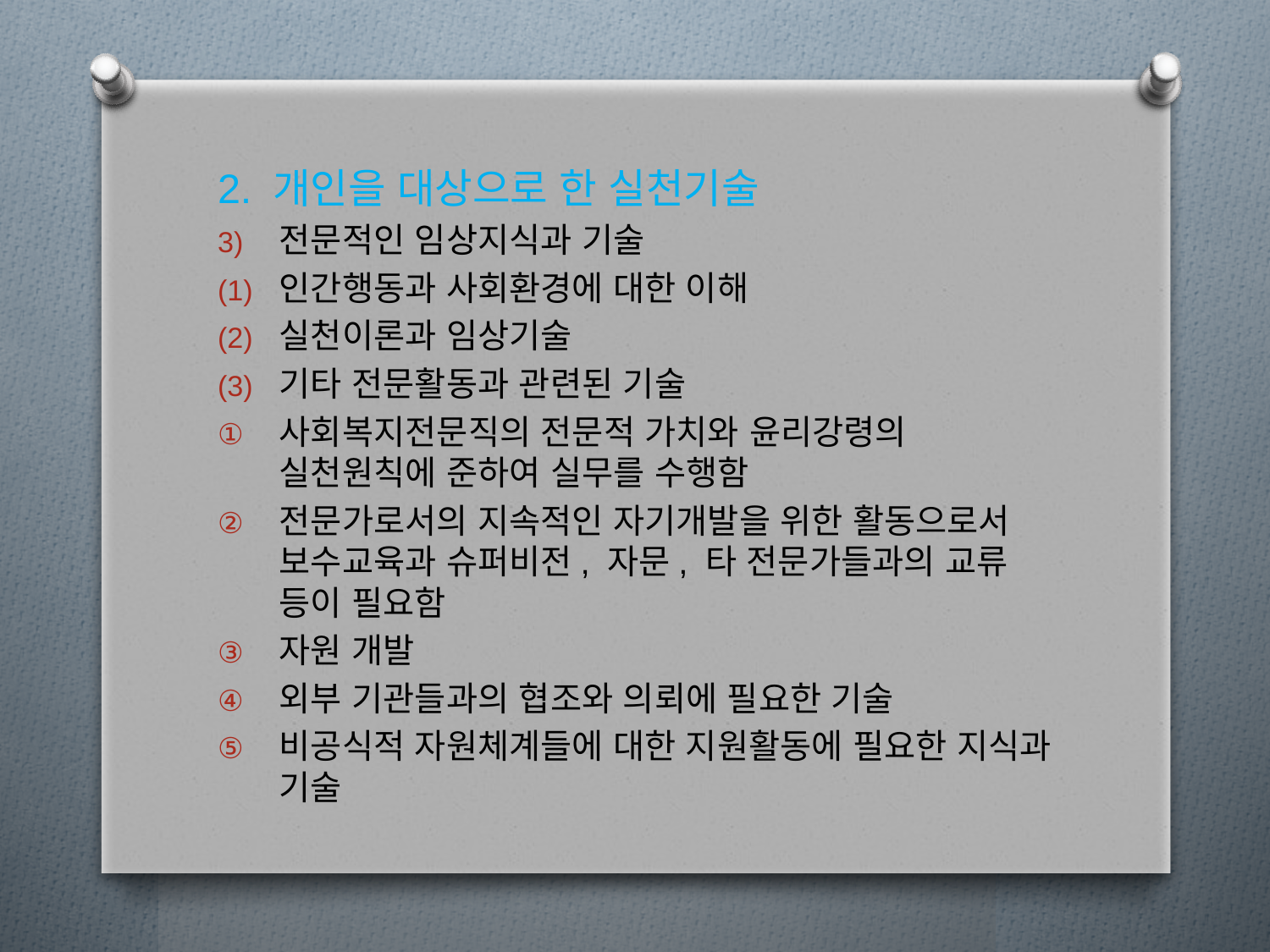

2. 개인을 대상으로 한 실천기술
전문적인 임상지식과 기술
인간행동과 사회환경에 대한 이해
실천이론과 임상기술
기타 전문활동과 관련된 기술
사회복지전문직의 전문적 가치와 윤리강령의 실천원칙에 준하여 실무를 수행함
전문가로서의 지속적인 자기개발을 위한 활동으로서 보수교육과 슈퍼비전, 자문, 타 전문가들과의 교류 등이 필요함
자원 개발
외부 기관들과의 협조와 의뢰에 필요한 기술
비공식적 자원체계들에 대한 지원활동에 필요한 지식과 기술